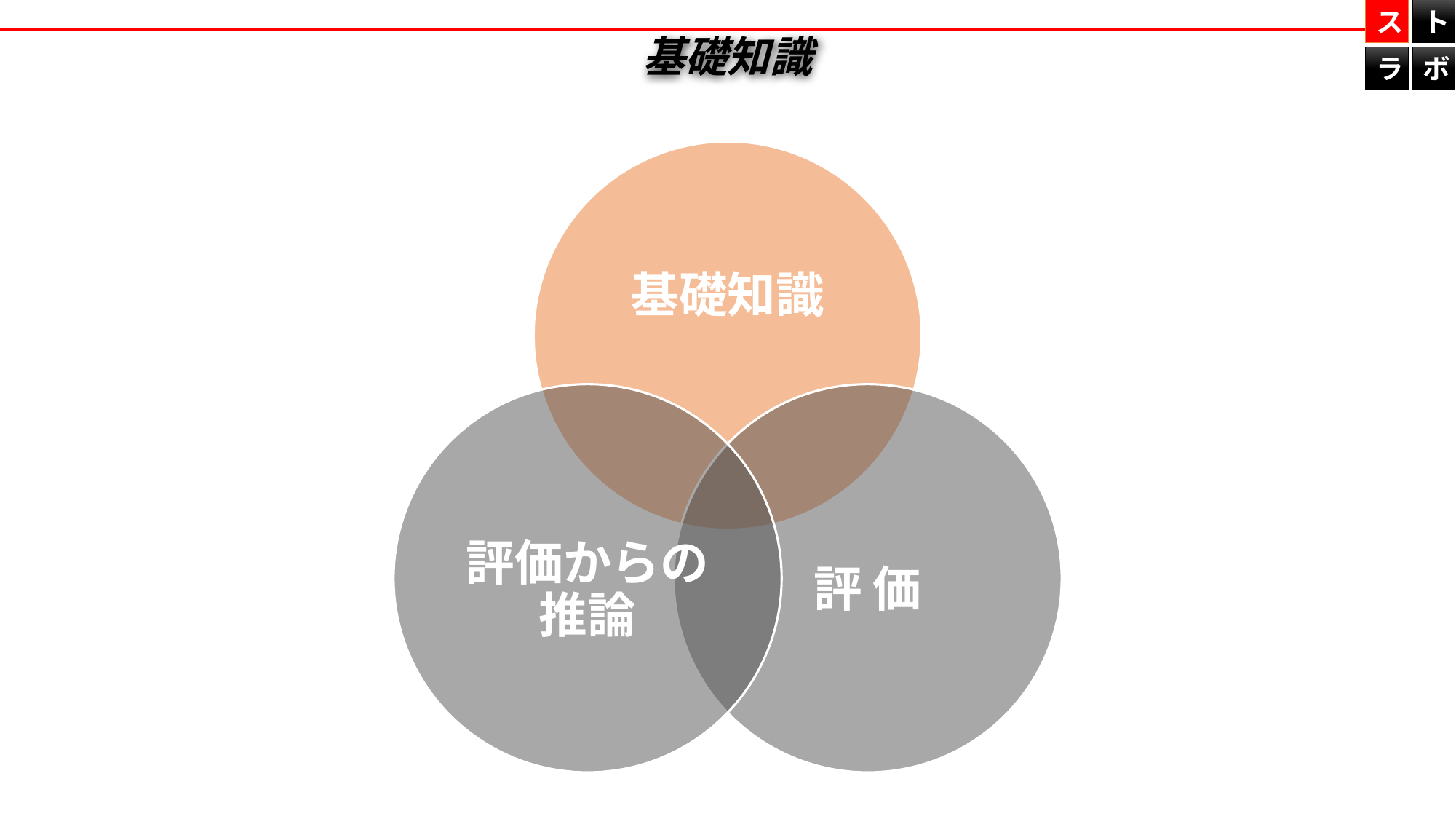

ス
ト
ラ
ボ
基礎知識

基礎知識
評 価
評価からの推論